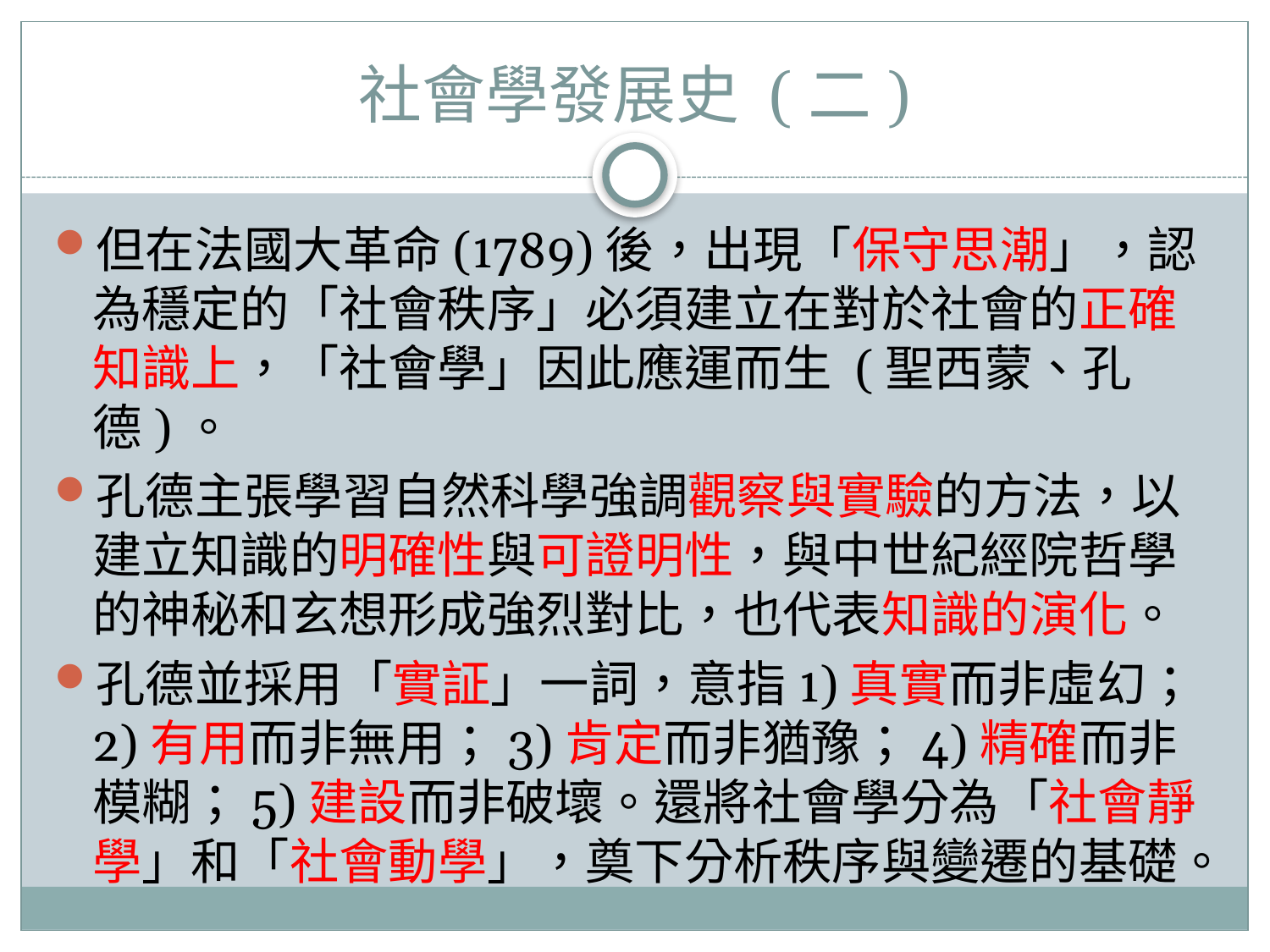

# 社會學發展史 (二)
但在法國大革命(1789)後，出現「保守思潮」，認為穩定的「社會秩序」必須建立在對於社會的正確知識上，「社會學」因此應運而生 (聖西蒙、孔德)。
孔德主張學習自然科學強調觀察與實驗的方法，以建立知識的明確性與可證明性，與中世紀經院哲學的神秘和玄想形成強烈對比，也代表知識的演化。
孔德並採用「實証」一詞，意指1)真實而非虛幻；2)有用而非無用；3)肯定而非猶豫；4)精確而非模糊；5)建設而非破壞。還將社會學分為「社會靜學」和「社會動學」，奠下分析秩序與變遷的基礎。